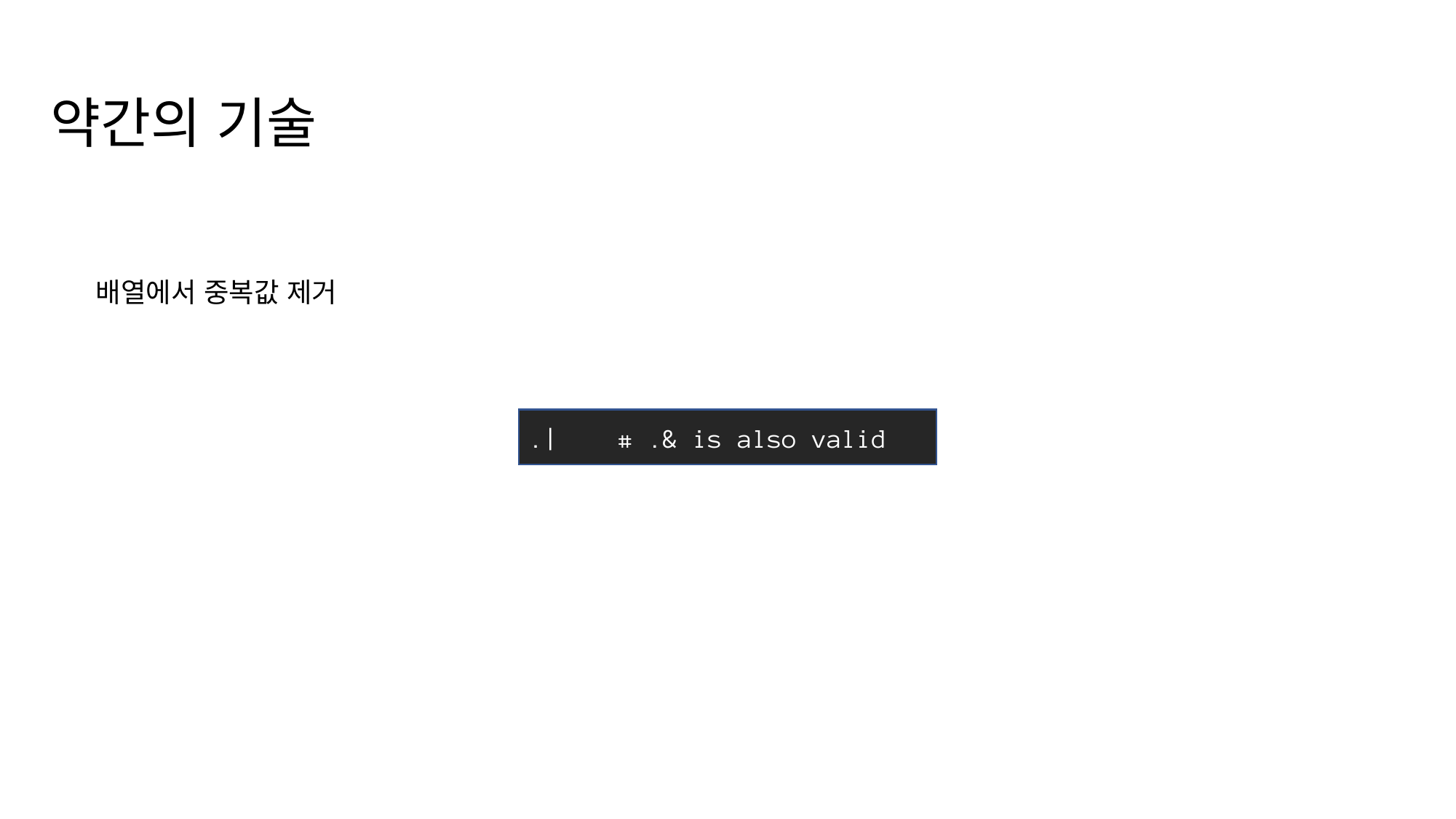

약간의 기술
배열에서 중복값 제거
.|    # .& is also valid